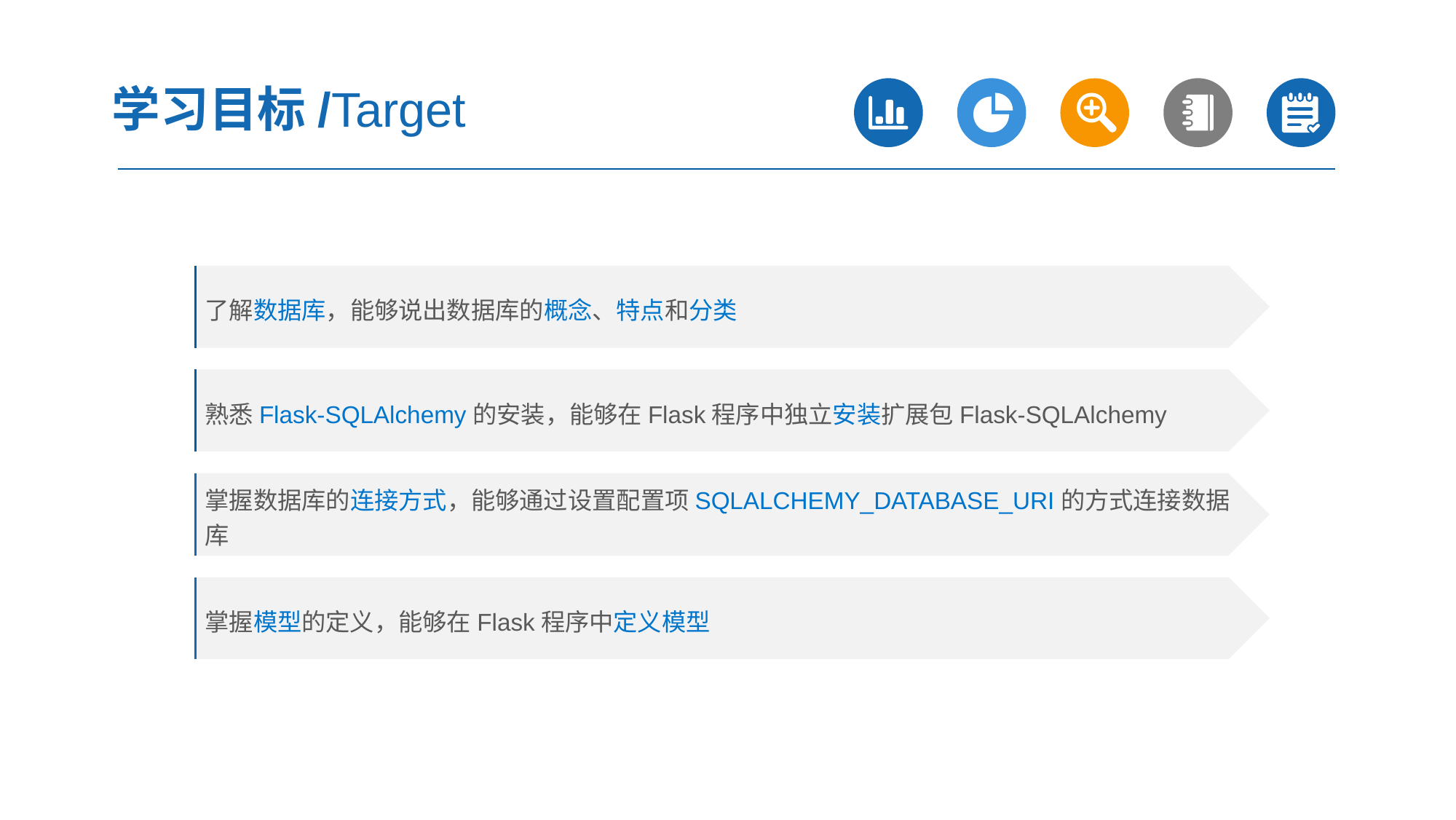

学习目标/Target
了解数据库，能够说出数据库的概念、特点和分类

熟悉Flask-SQLAlchemy的安装，能够在Flask程序中独立安装扩展包Flask-SQLAlchemy

掌握数据库的连接方式，能够通过设置配置项SQLALCHEMY_DATABASE_URI的方式连接数据库

掌握模型的定义，能够在Flask程序中定义模型